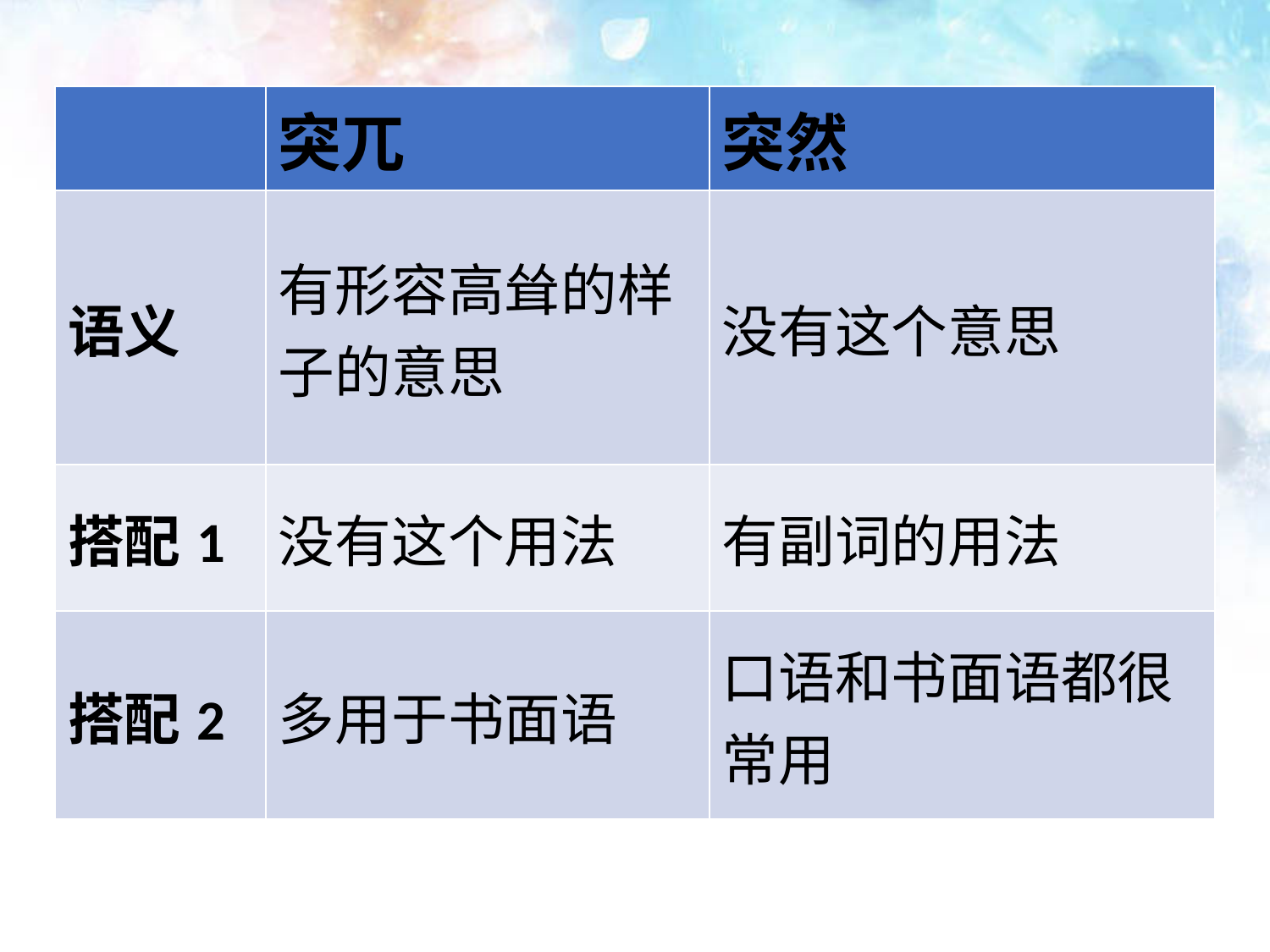

|  | 突兀 | 突然 |
| --- | --- | --- |
| 语义 | 有形容高耸的样子的意思 | 没有这个意思 |
| 搭配1 | 没有这个用法 | 有副词的用法 |
| 搭配2 | 多用于书面语 | 口语和书面语都很常用 |